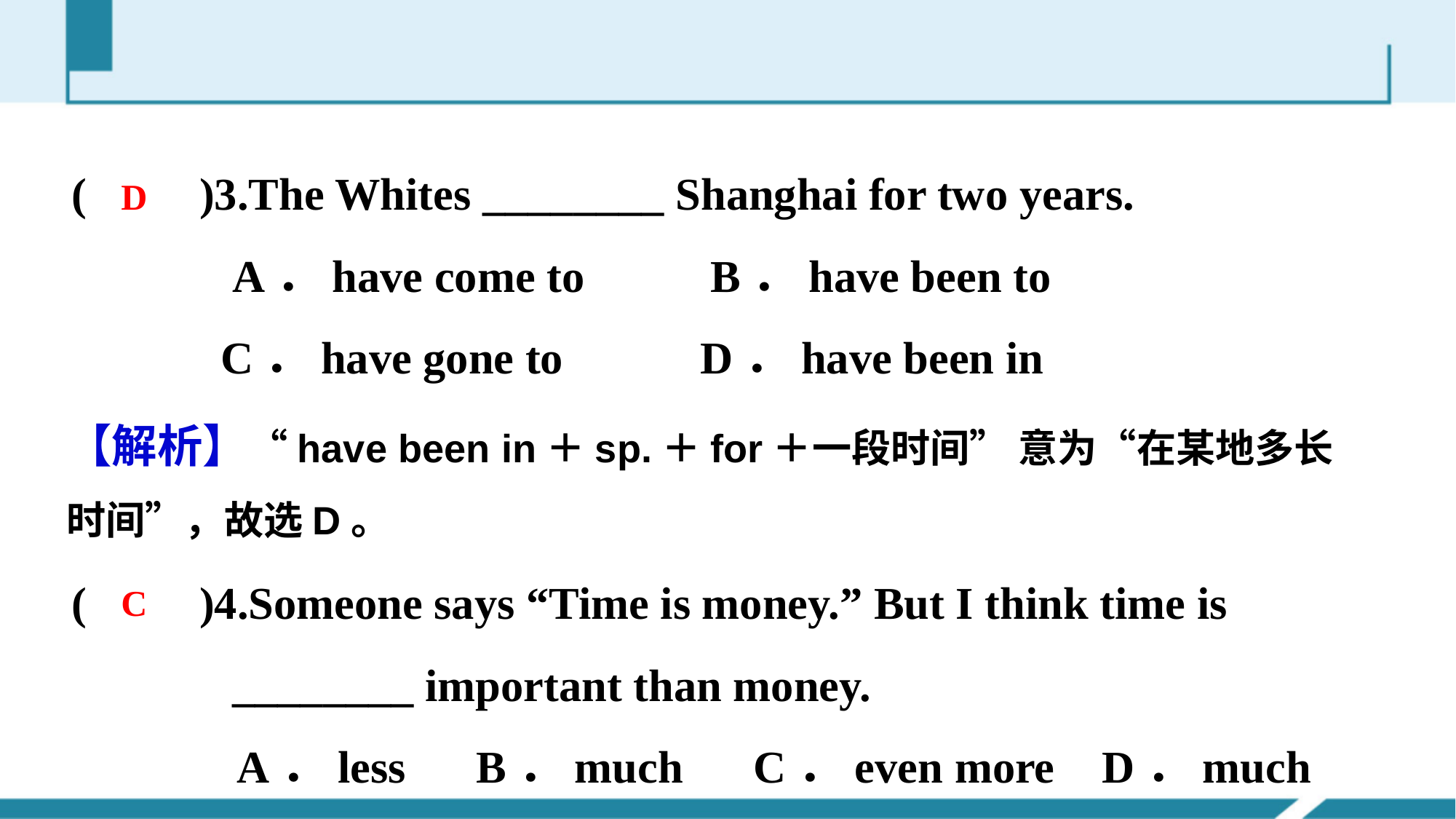

(　　)3.The Whites ________ Shanghai for two years.
              A．have come to           B．have been to
             C．have gone to            D．have been in

(　　)4.Someone says “Time is money.” But I think time is
              ________ important than money.
              A．less      B．much      C．even more    D．much least
D
【解析】“have been in＋sp.＋for＋一段时间” 意为“在某地多长时间”，故选D。
C